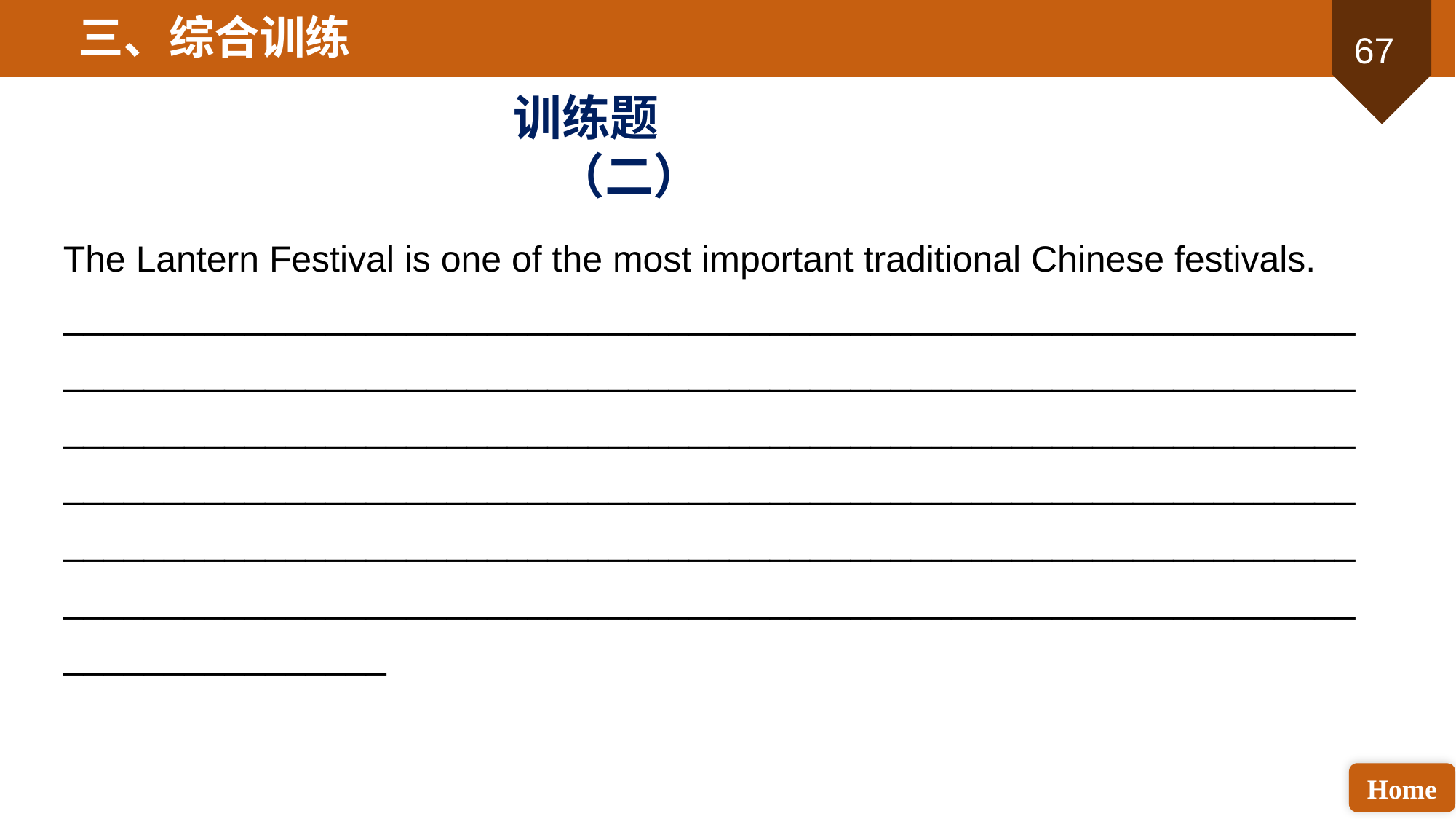

三、综合训练
训练题（二）
The Lantern Festival is one of the most important traditional Chinese festivals.
________________________________________________________________________________________________________________________________________________________________________________________________________________________________________________________________________________________________________________________________________________________________________________________________________________